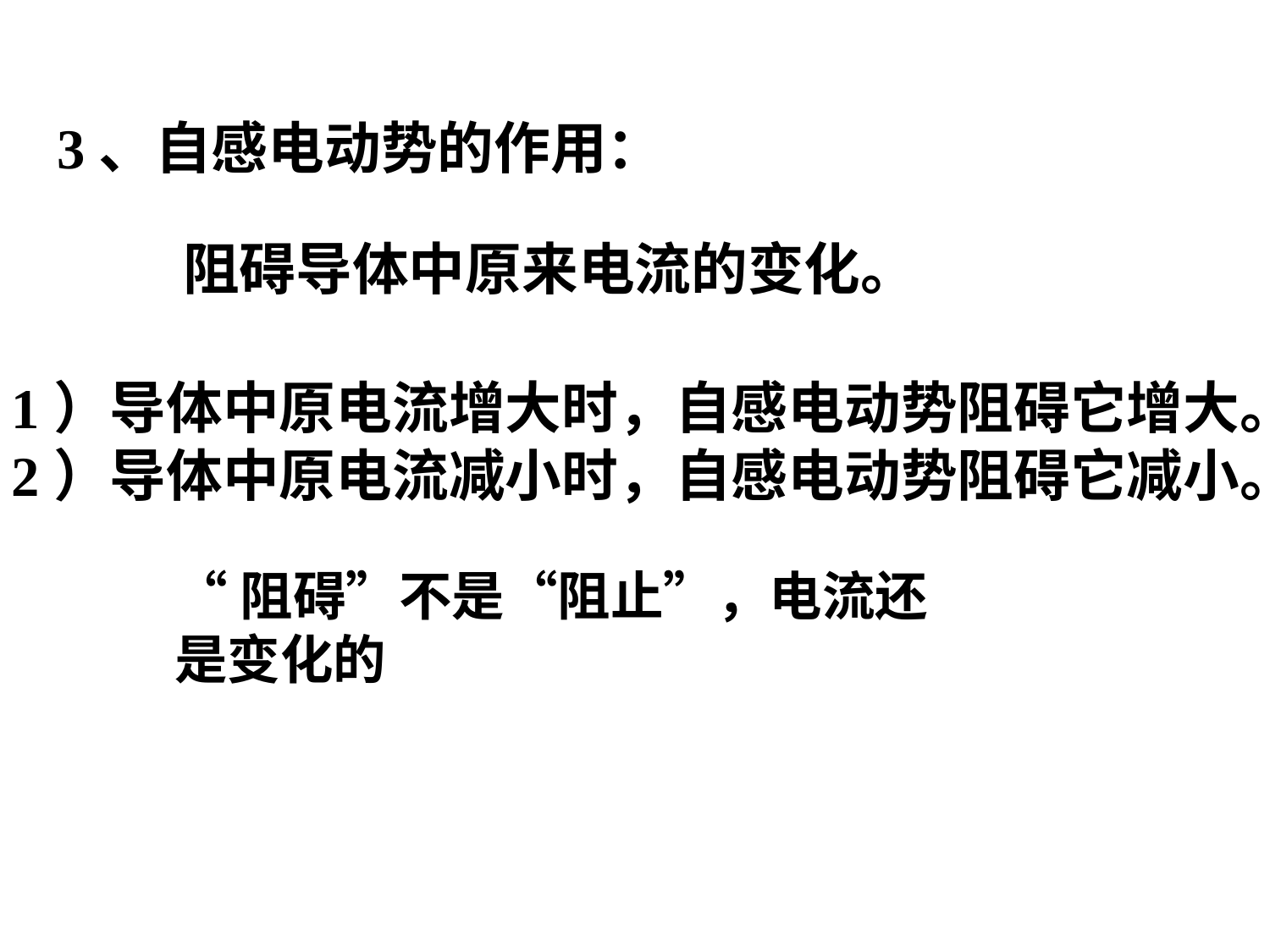

3、自感电动势的作用：
阻碍导体中原来电流的变化。
1）导体中原电流增大时，自感电动势阻碍它增大。
2）导体中原电流减小时，自感电动势阻碍它减小。
“阻碍”不是“阻止”，电流还是变化的